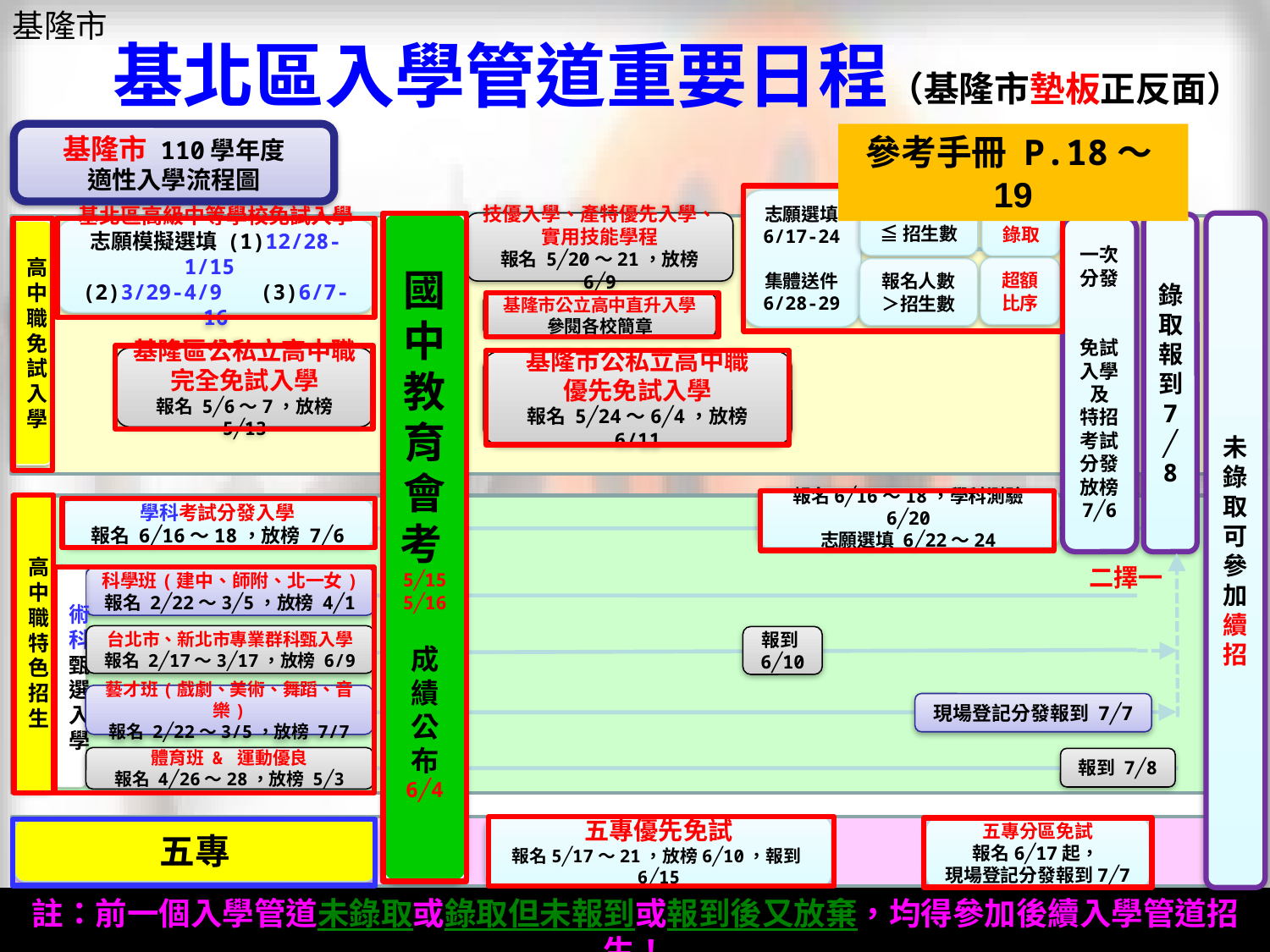

基隆市
基北區入學管道重要日程（基隆市墊板正反面）

基隆市 110學年度
適性入學流程圖
參考手冊 P.18〜19

報名人數
≦招生數
全額
錄取
志願選填
6/17-24

集體送件
6/28-29
技優入學、產特優先入學、實用技能學程
報名 5╱20〜21，放榜 6╱9
國中教育會考5╱155╱16

成績公布
6╱4

未錄取可參加續招
錄取報到
7╱8

一次分發

免試入學及
特招考試分發放榜
7╱6

基北區高級中等學校免試入學
志願模擬選填 (1)12/28-1/15
(2)3/29-4/9   (3)6/7-16
高中職免試入學
超額比序
報名人數＞招生數

基隆市公立高中直升入學
參閱各校簡章

基隆區公私立高中職
完全免試入學
報名 5╱6〜7，放榜 5╱13

基隆市公私立高中職
優先免試入學
報名 5╱24〜6╱4，放榜 6/11
報名6╱16〜18，學科測驗 6╱20
志願選填 6╱22〜24

高中職特色招生

學科考試分發入學
報名 6╱16〜18，放榜 7╱6
二擇一

術科甄選入學
科學班(建中、師附、北一女)
報名 2╱22〜3╱5，放榜 4╱1
台北市、新北市專業群科甄入學
報名 2╱17〜3╱17，放榜 6/9
報到6╱10
藝才班(戲劇、美術、舞蹈、音樂)
報名 2╱22〜3/5，放榜 7/7
現場登記分發報到 7╱7
體育班 & 運動優良
報名 4╱26〜28，放榜 5╱3
報到 7╱8
五專優先免試
報名5╱17〜21，放榜6╱10，報到6╱15

五專分區免試
報名6╱17起，
現場登記分發報到7╱7

五專
註：前一個入學管道未錄取或錄取但未報到或報到後又放棄，均得參加後續入學管道招生！